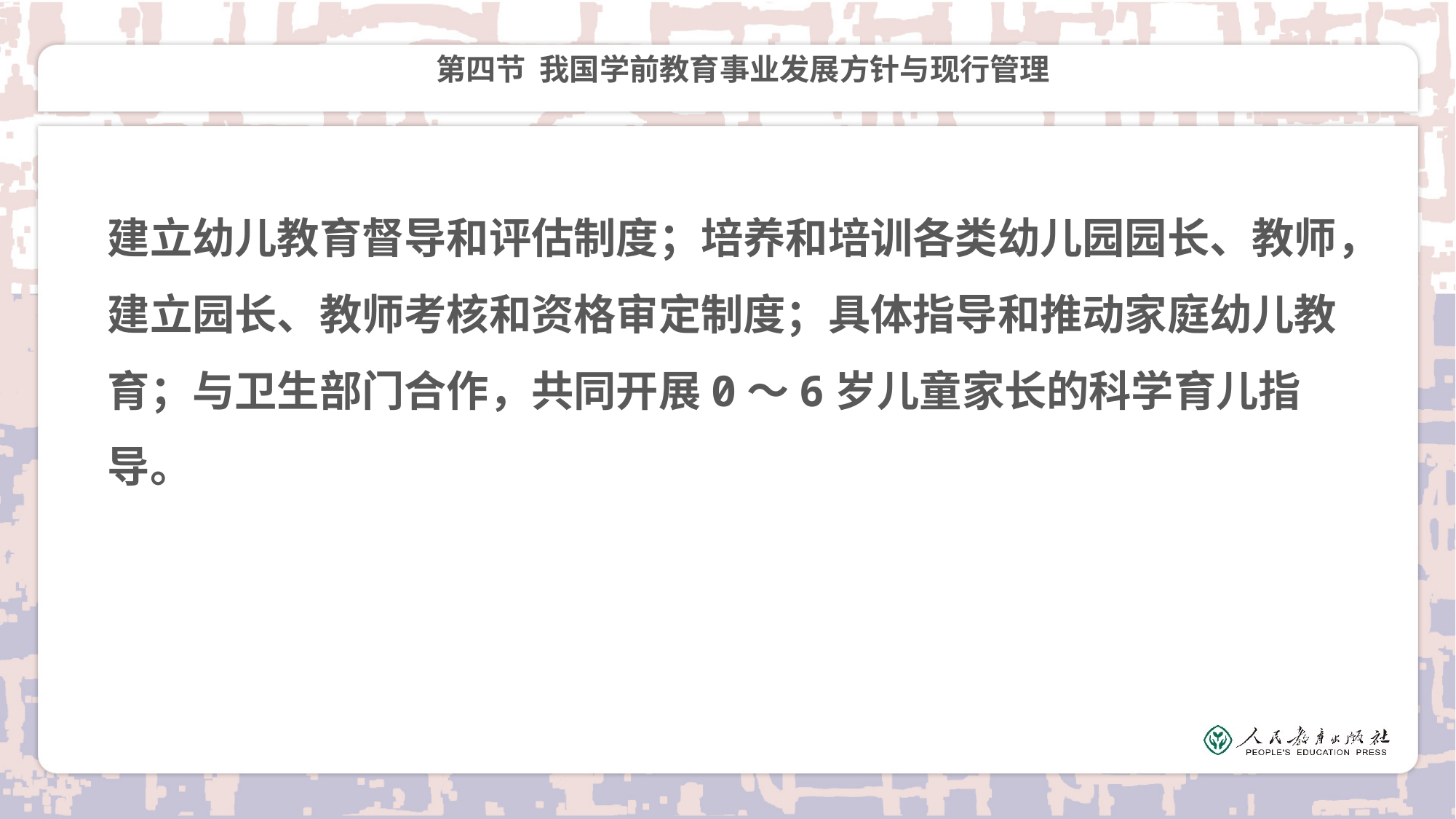

# 第四节  我国学前教育事业发展方针与现行管理
建立幼儿教育督导和评估制度；培养和培训各类幼儿园园长、教师，建立园长、教师考核和资格审定制度；具体指导和推动家庭幼儿教育；与卫生部门合作，共同开展0～6岁儿童家长的科学育儿指导。